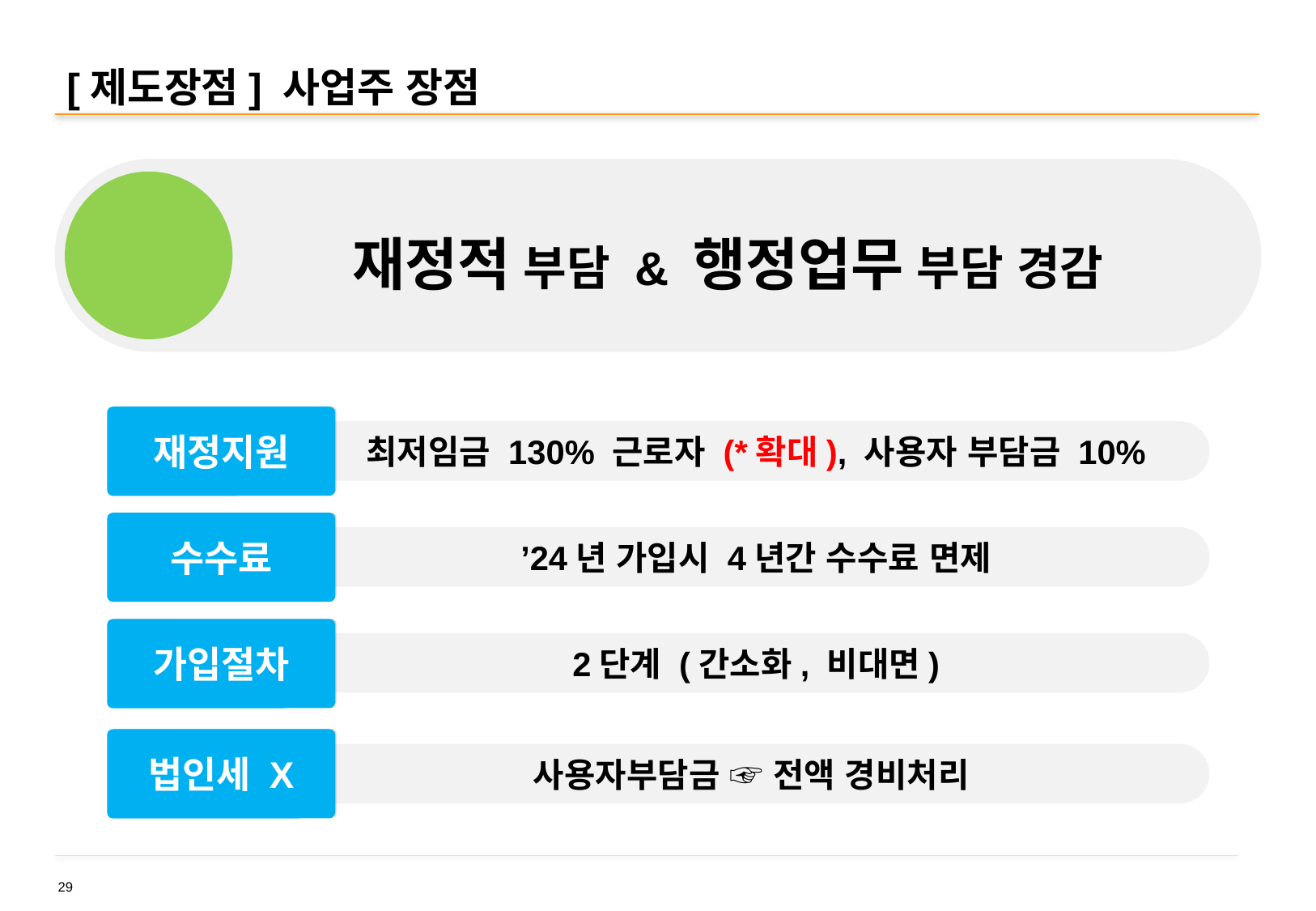

# [제도장점] 사업주 장점
            재정적 부담 & 행정업무 부담 경감
요약
재정지원
최저임금 130% 근로자 (*확대), 사용자 부담금 10%
수수료
’24년 가입시 4년간 수수료 면제
가입절차
2단계 (간소화, 비대면)
법인세 X
사용자부담금 ☞ 전액 경비처리